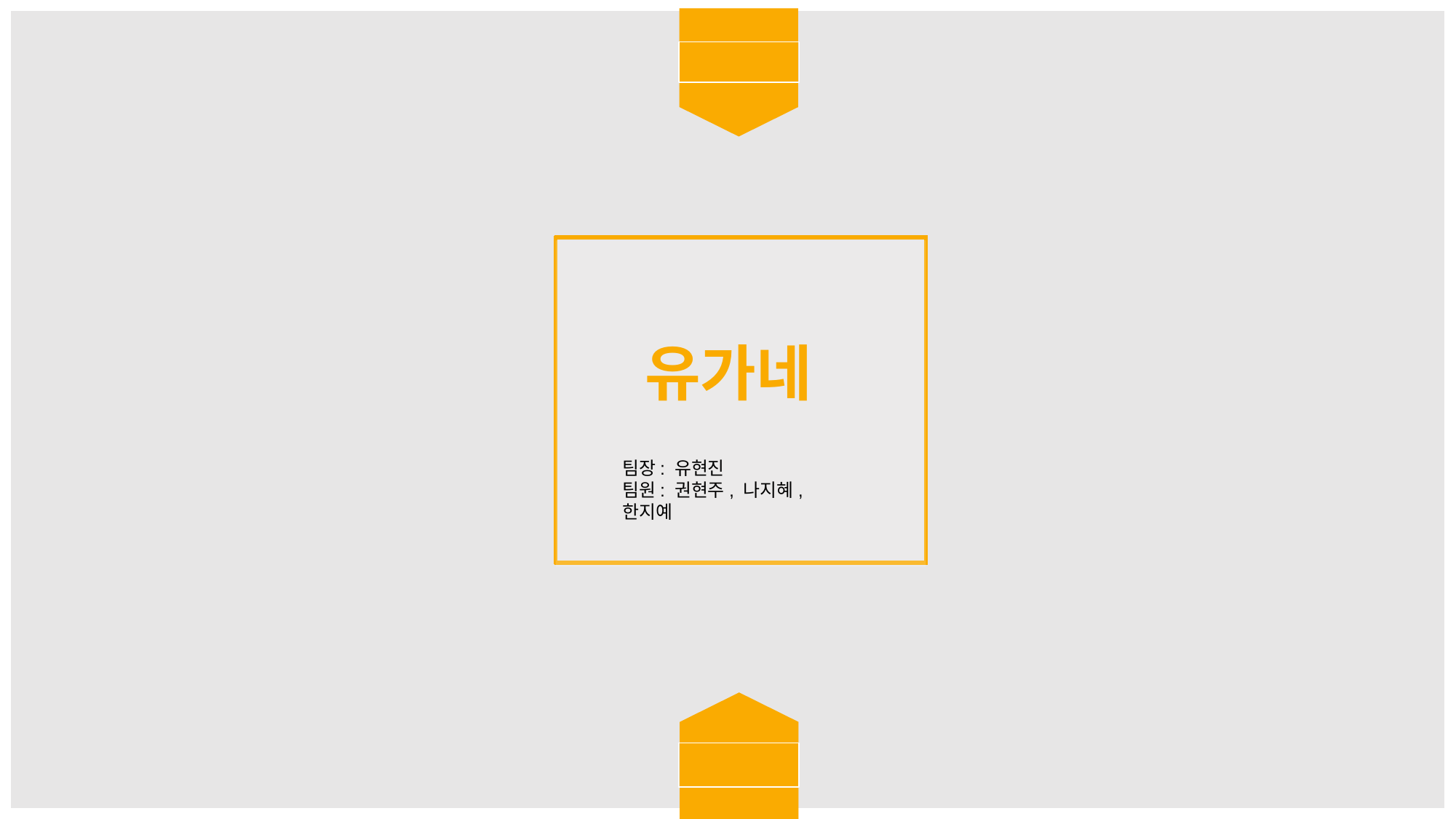

유가네
팀장: 유현진
팀원: 권현주, 나지혜, 한지예